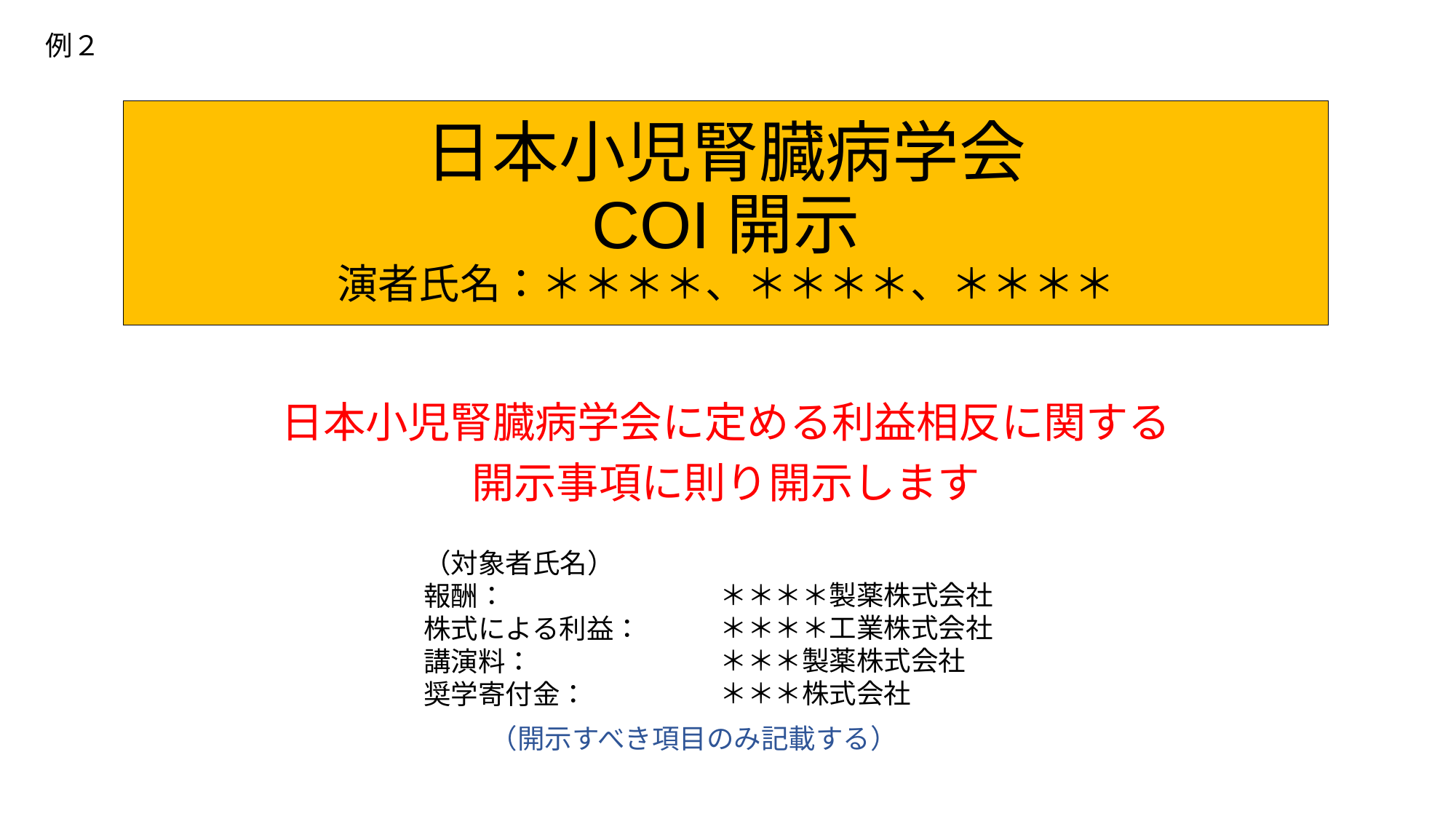

例２
# 日本小児腎臓病学会 COI開示 演者氏名：＊＊＊＊、＊＊＊＊、＊＊＊＊
日本小児腎臓病学会に定める利益相反に関する
開示事項に則り開示します
（対象者氏名）
報酬：
株式による利益：
講演料：
奨学寄付金：
＊＊＊＊製薬株式会社
＊＊＊＊工業株式会社
＊＊＊製薬株式会社
＊＊＊株式会社

（開示すべき項目のみ記載する）